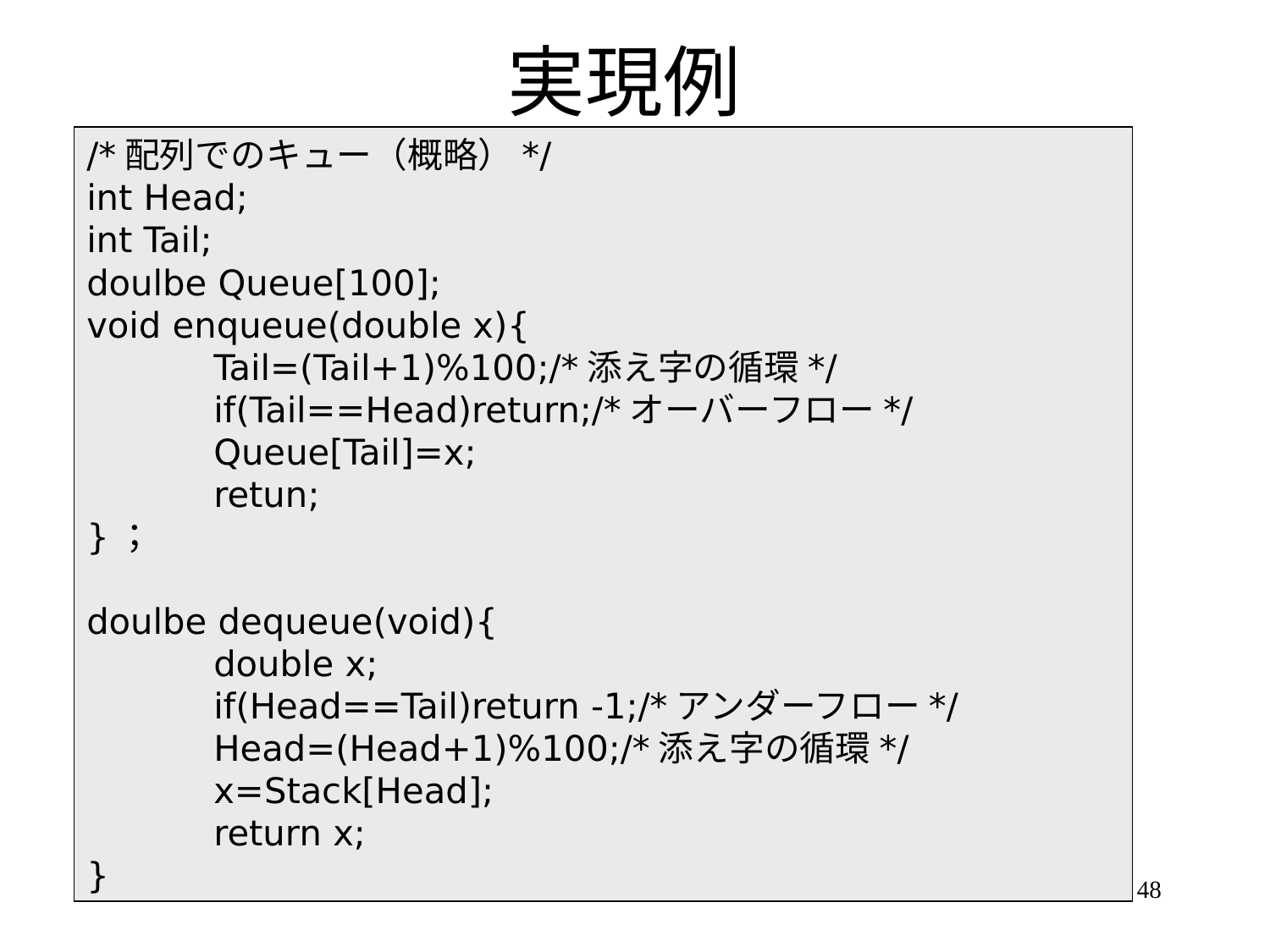

# 実現例
/*配列でのキュー（概略）*/
int Head;
int Tail;
doulbe Queue[100];
void enqueue(double x){
	Tail=(Tail+1)%100;/*添え字の循環*/
	if(Tail==Head)return;/*オーバーフロー*/
	Queue[Tail]=x;
	retun;
}；

doulbe dequeue(void){
	double x;
	if(Head==Tail)return -1;/*アンダーフロー*/
	Head=(Head+1)%100;/*添え字の循環*/
	x=Stack[Head];
	return x;
}
48